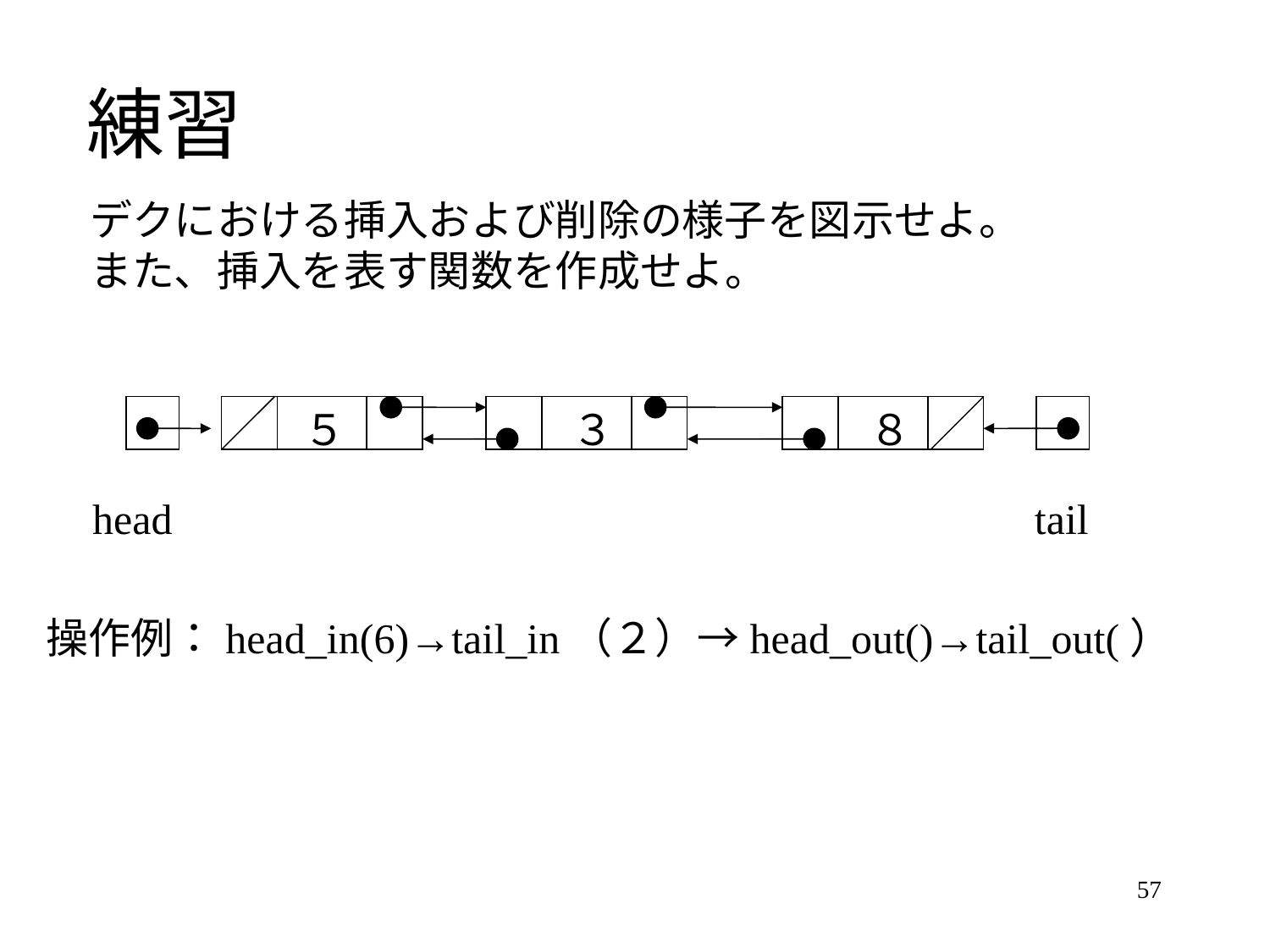

# 練習
デクにおける挿入および削除の様子を図示せよ。
また、挿入を表す関数を作成せよ。

５

３

８

head
tail
操作例：head_in(6)→tail_in（２）→head_out()→tail_out(）
57